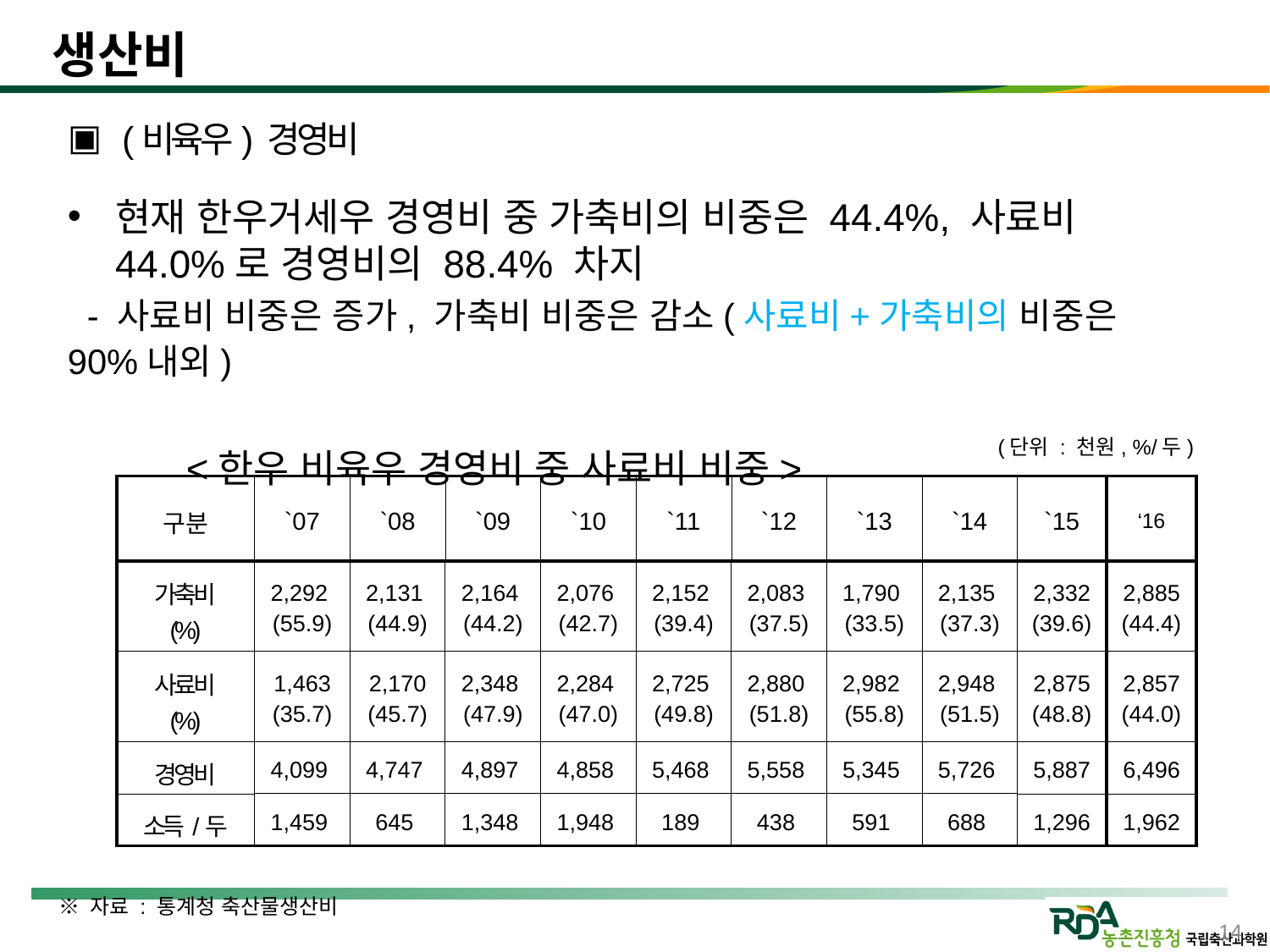

# 생산비
 (비육우) 경영비
현재 한우거세우 경영비 중 가축비의 비중은 44.4%, 사료비 44.0%로 경영비의 88.4% 차지
  - 사료비 비중은 증가, 가축비 비중은 감소(사료비+가축비의 비중은 90%내외)

           <한우 비육우 경영비 중 사료비 비중>

(단위 : 천원, %/두)
| 구분 | `07 | `08 | `09 | `10 | `11 | `12 | `13 | `14 | `15 | ‘16 |
| --- | --- | --- | --- | --- | --- | --- | --- | --- | --- | --- |
| 가축비 (%) | 2,292 (55.9) | 2,131 (44.9) | 2,164 (44.2) | 2,076 (42.7) | 2,152 (39.4) | 2,083 (37.5) | 1,790 (33.5) | 2,135 (37.3) | 2,332 (39.6) | 2,885 (44.4) |
| 사료비 (%) | 1,463 (35.7) | 2,170 (45.7) | 2,348 (47.9) | 2,284 (47.0) | 2,725 (49.8) | 2,880 (51.8) | 2,982 (55.8) | 2,948 (51.5) | 2,875 (48.8) | 2,857 (44.0) |
| 경영비 | 4,099 | 4,747 | 4,897 | 4,858 | 5,468 | 5,558 | 5,345 | 5,726 | 5,887 | 6,496 |
| 소득/두 | 1,459 | 645 | 1,348 | 1,948 | 189 | 438 | 591 | 688 | 1,296 | 1,962 |
※ 자료 : 통계청 축산물생산비
14